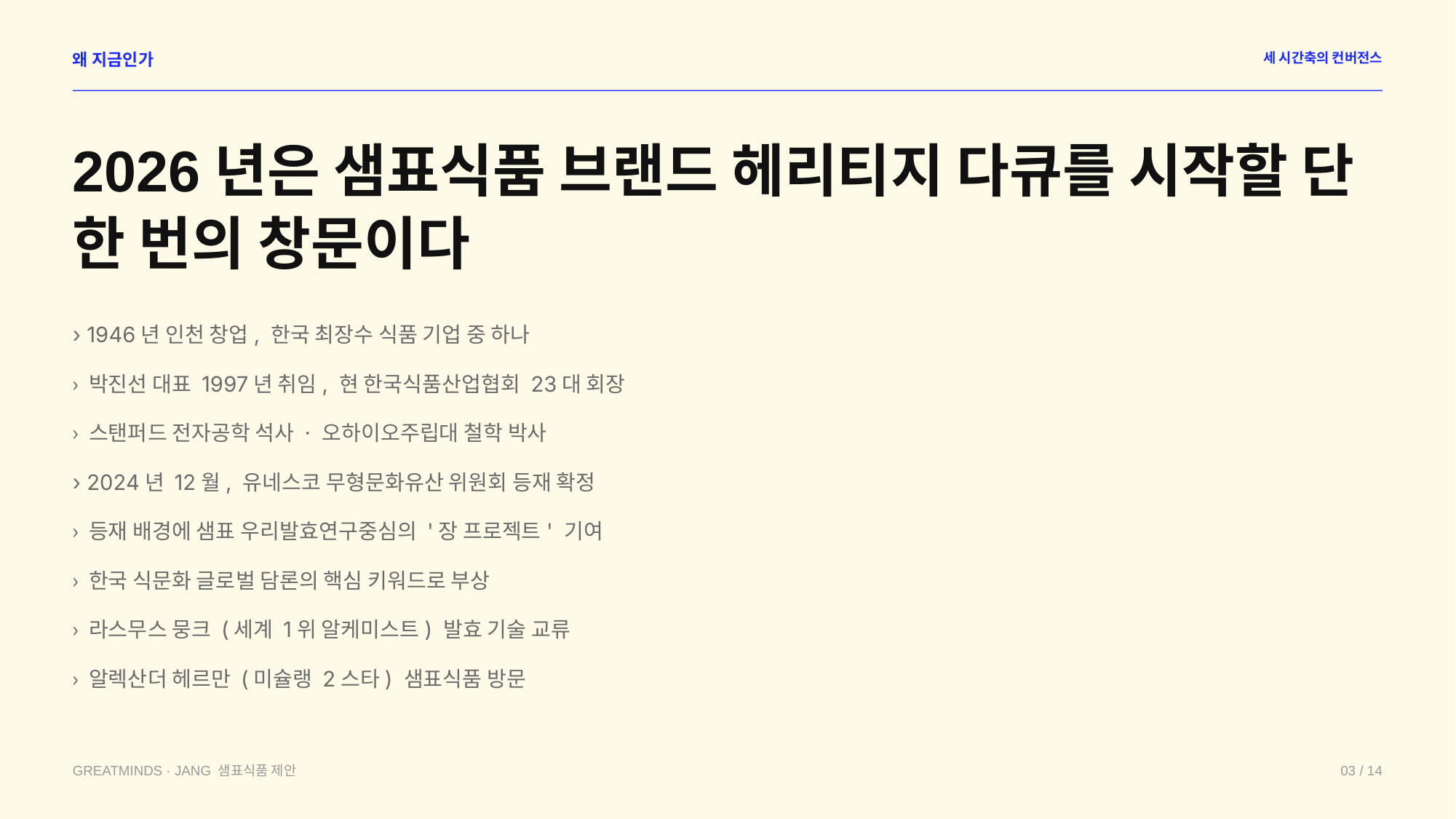

왜 지금인가
세 시간축의 컨버전스

2026년은 샘표식품 브랜드 헤리티지 다큐를 시작할 단 한 번의 창문이다
› 1946년 인천 창업, 한국 최장수 식품 기업 중 하나
› 박진선 대표 1997년 취임, 현 한국식품산업협회 23대 회장
› 스탠퍼드 전자공학 석사 · 오하이오주립대 철학 박사
› 2024년 12월, 유네스코 무형문화유산 위원회 등재 확정
› 등재 배경에 샘표 우리발효연구중심의 '장 프로젝트' 기여
› 한국 식문화 글로벌 담론의 핵심 키워드로 부상
› 라스무스 뭉크 (세계 1위 알케미스트) 발효 기술 교류
› 알렉산더 헤르만 (미슐랭 2스타) 샘표식품 방문
GREATMINDS · JANG 샘표식품 제안
03 / 14